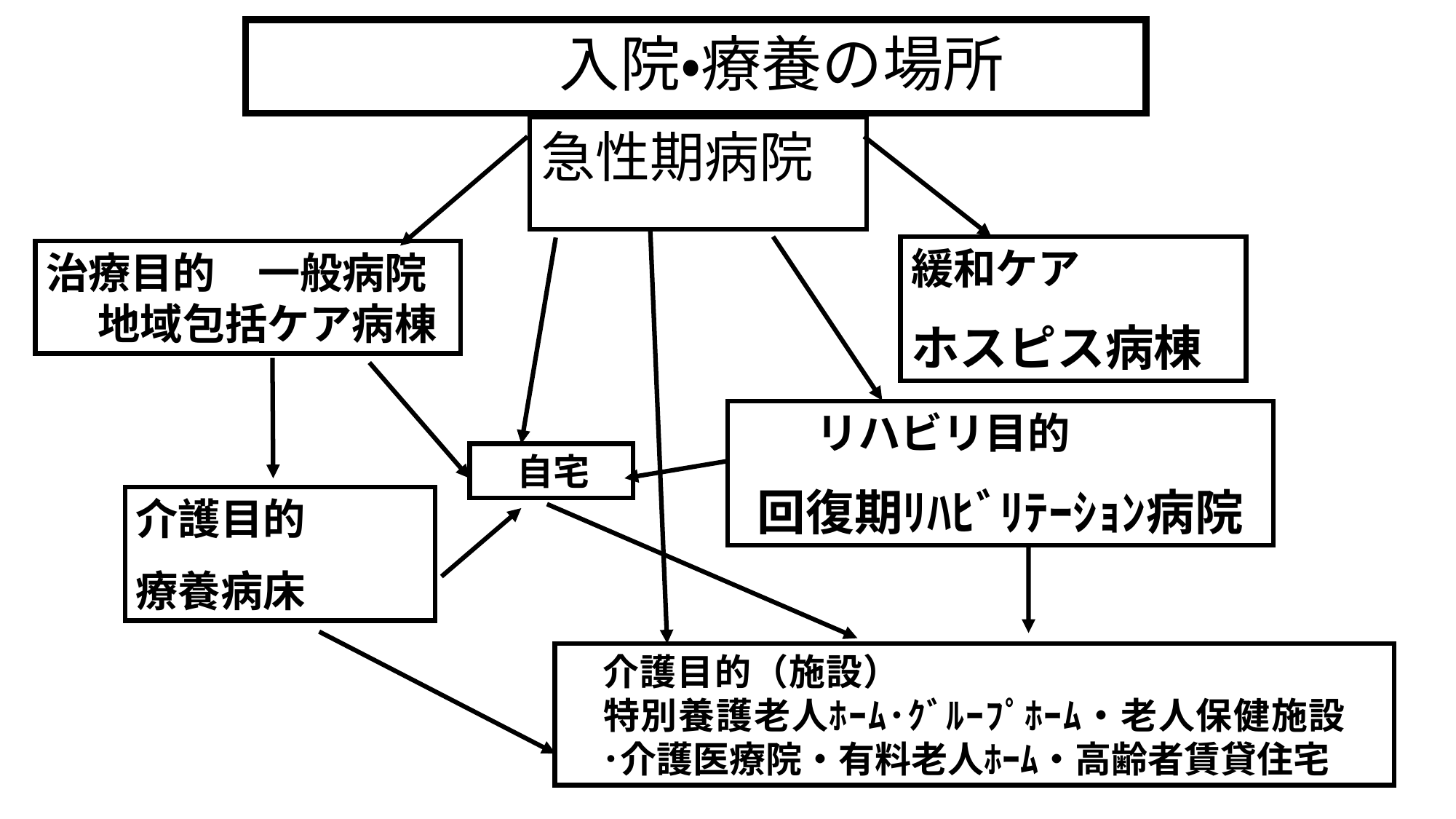

入院・療養の場所
急性期病院

緩和ケア
ホスピス病棟

治療目的　一般病院　 地域包括ケア病棟

　リハビリ目的
回復期ﾘﾊﾋﾞﾘﾃｰｼｮﾝ病院
　自宅

介護目的
療養病床

　介護目的（施設）　　　　　　　　　　　　　　特別養護老人ﾎｰﾑ･ｸﾞﾙｰﾌﾟﾎｰﾑ・老人保健施設　　･介護医療院・有料老人ﾎｰﾑ・高齢者賃貸住宅